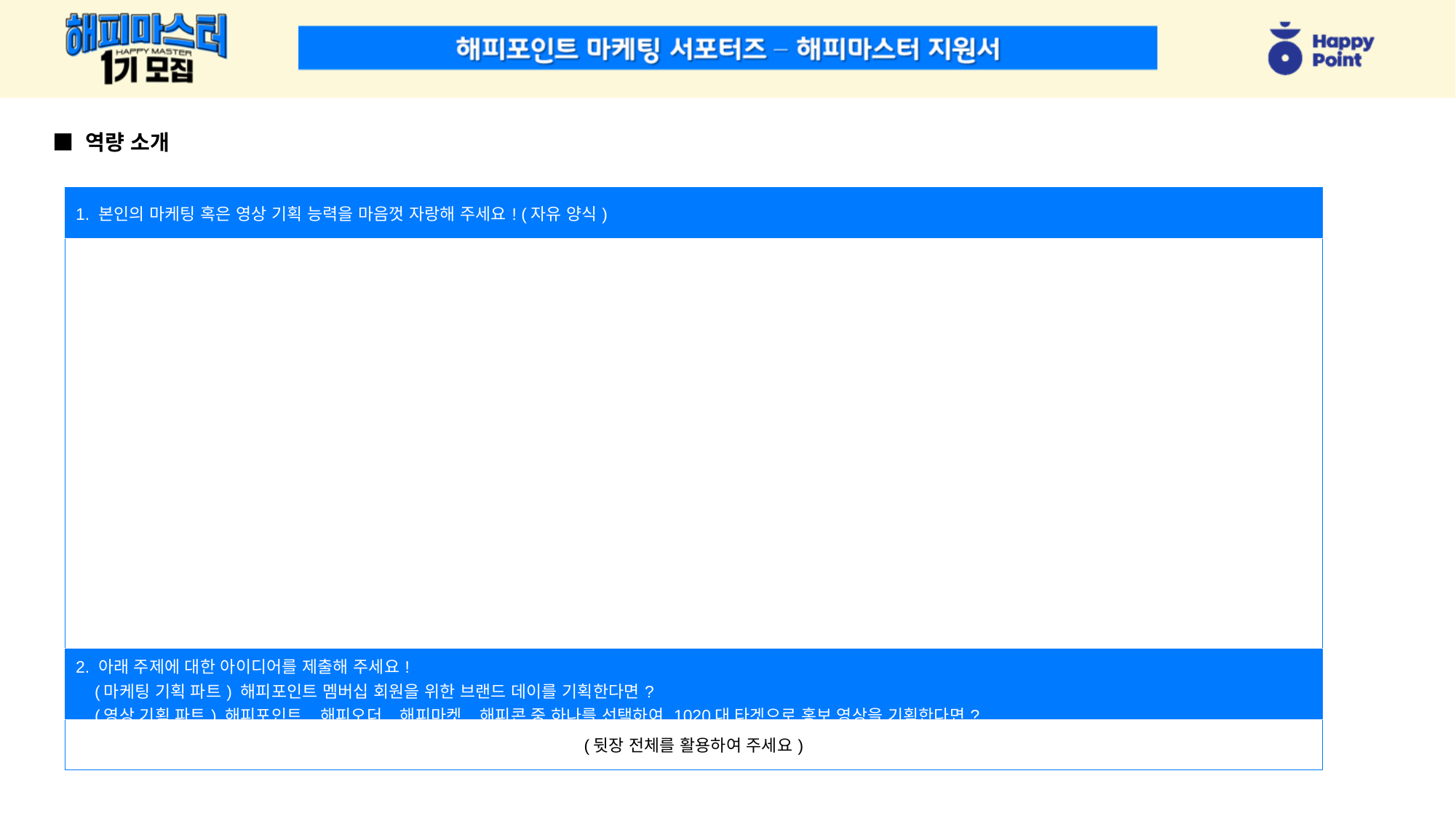

■ 역량 소개
| 1. 본인의 마케팅 혹은 영상 기획 능력을 마음껏 자랑해 주세요! (자유 양식) |
| --- |
|  |
| 2. 아래 주제에 대한 아이디어를 제출해 주세요! (마케팅 기획 파트) 해피포인트 멤버십 회원을 위한 브랜드 데이를 기획한다면? (영상 기획 파트) 해피포인트, 해피오더, 해피마켓, 해피콘 중 하나를 선택하여 1020대 타겟으로 홍보 영상을 기획한다면? |
| (뒷장 전체를 활용하여 주세요) |